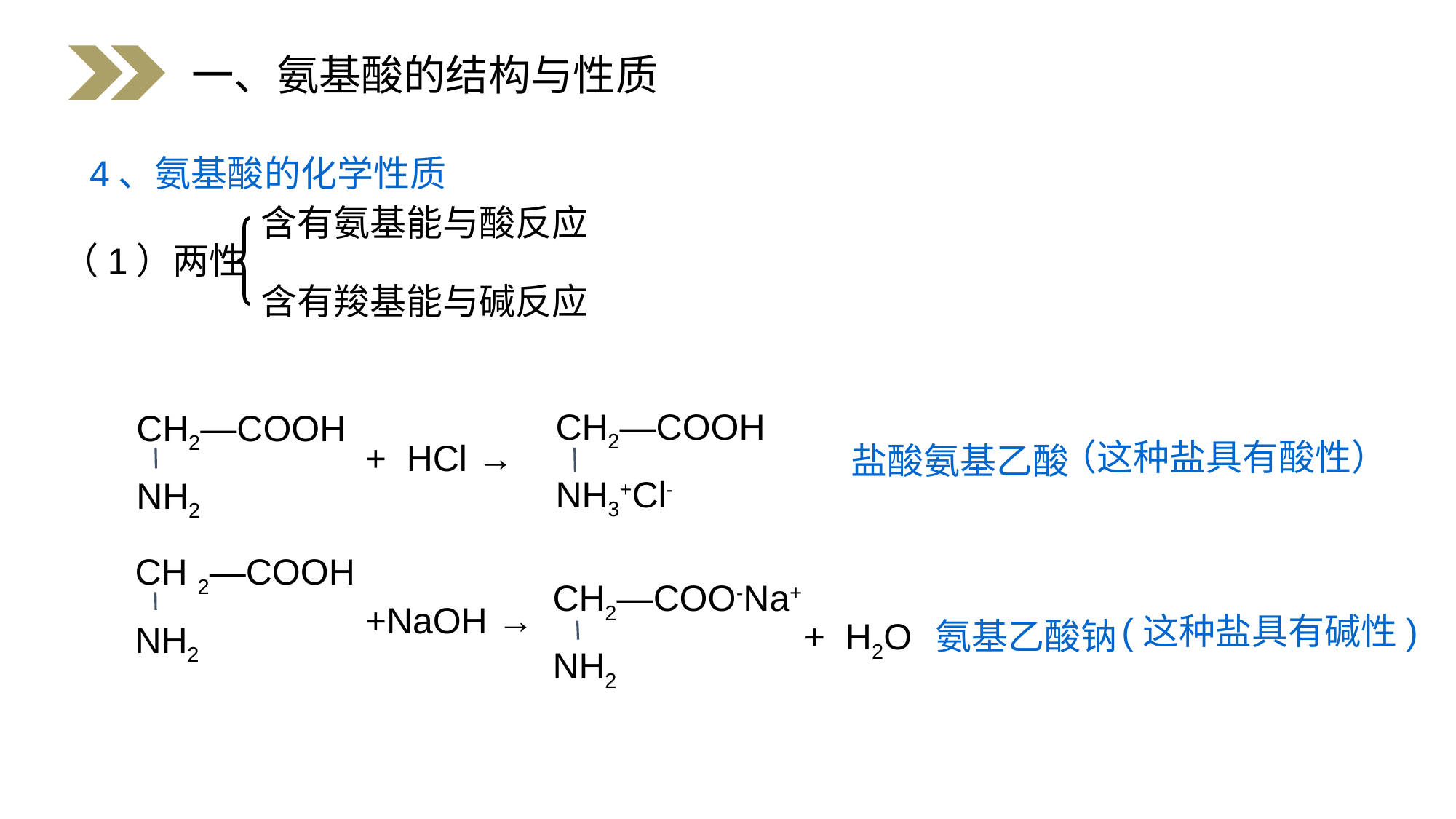

一、氨基酸的结构与性质
4、氨基酸的化学性质
含有氨基能与酸反应

（1）两性
含有羧基能与碱反应
      CH2—COOH
      NH3+Cl-

      CH2—COOH
      NH2

+  HCl →
（这种盐具有酸性）
盐酸氨基乙酸
      CH 2—COOH
      NH2

+NaOH →
   CH2—COO-Na+
   NH2
+  H2O

(这种盐具有碱性)
氨基乙酸钠